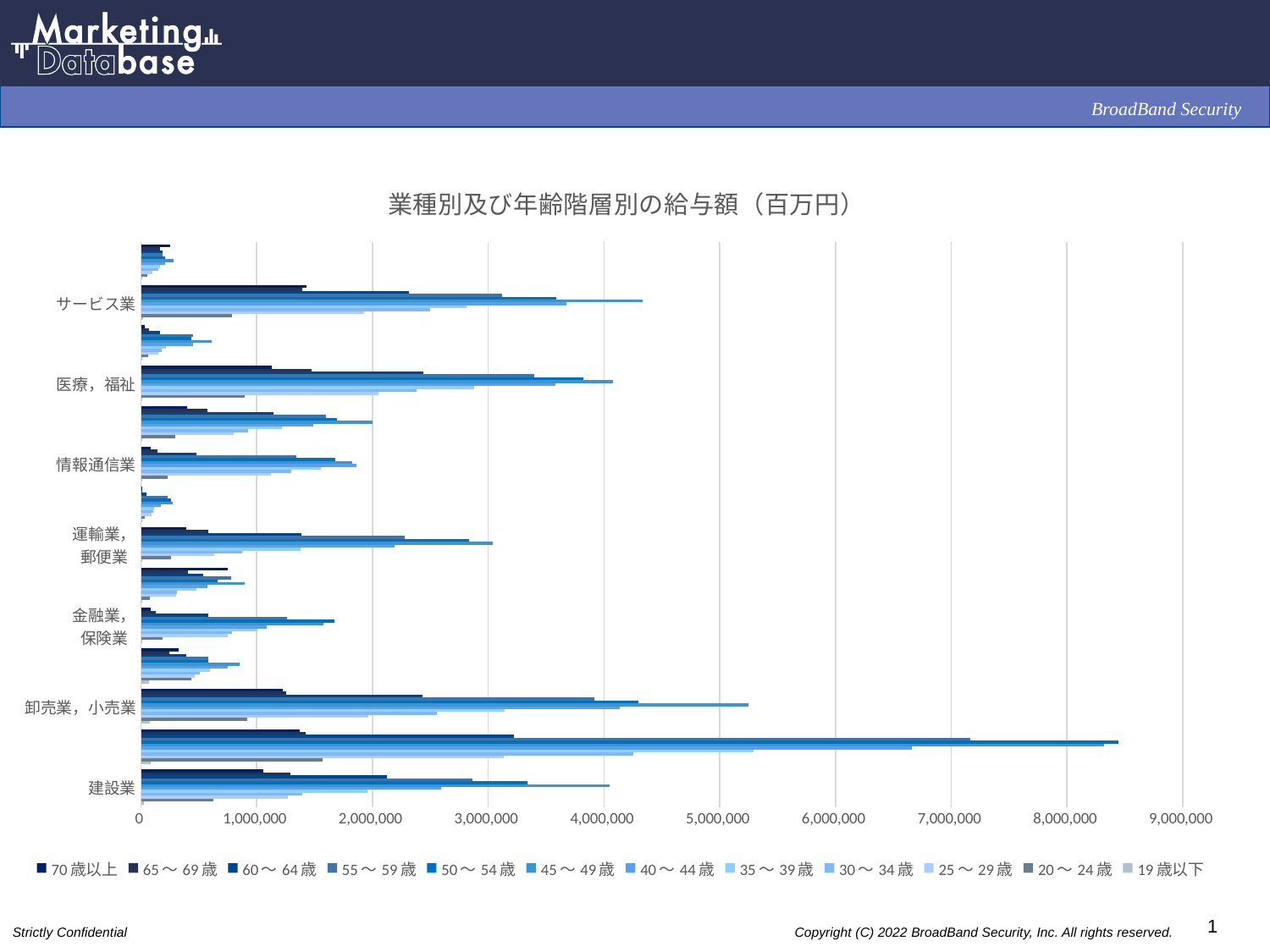

### Chart:  業種別及び年齢階層別の給与額（百万円）

| Category | 19歳以下 | 20～24歳 | 25～29歳 | 30～34歳 | 35～39歳 | 40～44歳 | 45～49歳 | 50～54歳 | 55～59歳 | 60～64歳 | 65～69歳 | 70歳以上 |
|---|---|---|---|---|---|---|---|---|---|---|---|---|
| 建設業 | 26891.0 | 623209.0 | 1267532.0 | 1393323.0 | 1959506.0 | 2589811.0 | 4046352.0 | 3336657.0 | 2861592.0 | 2126778.0 | 1292920.0 | 1055649.0 |
| 製造業 | 86510.0 | 1572549.0 | 3133492.0 | 4251644.0 | 5293450.0 | 6663363.0 | 8317415.0 | 8443794.0 | 7166117.0 | 3221916.0 | 1425553.0 | 1374173.0 |
| 卸売業，小売業 | 80088.0 | 915443.0 | 1967321.0 | 2557317.0 | 3144578.0 | 4135307.0 | 5247241.0 | 4297979.0 | 3918660.0 | 2429708.0 | 1252800.0 | 1227823.0 |
| 宿泊業，
飲食サービス業 | 66638.0 | 438170.0 | 465833.0 | 504683.0 | 595606.0 | 746556.0 | 855664.0 | 579998.0 | 584478.0 | 389015.0 | 245949.0 | 322383.0 |
| 金融業，
保険業 | 2496.0 | 189351.0 | 748892.0 | 784480.0 | 1005397.0 | 1085818.0 | 1579636.0 | 1668025.0 | 1264462.0 | 585145.0 | 127384.0 | 86528.0 |
| 不動産業，
物品賃貸業 | 2708.0 | 78394.0 | 300930.0 | 307212.0 | 478917.0 | 573135.0 | 893985.0 | 660499.0 | 777562.0 | 537338.0 | 404974.0 | 751459.0 |
| 運輸業，
郵便業 | 11506.0 | 261402.0 | 630531.0 | 876543.0 | 1375824.0 | 2191388.0 | 3036975.0 | 2836310.0 | 2279941.0 | 1383458.0 | 582075.0 | 392484.0 |
| 電気･ガス･
熱供給・水道業 | 760.0 | 30343.0 | 89468.0 | 106569.0 | 110454.0 | 168660.0 | 274224.0 | 259333.0 | 230809.0 | 46811.0 | 6238.0 | 2041.0 |
| 情報通信業 | 1138.0 | 226904.0 | 1121662.0 | 1297738.0 | 1554617.0 | 1858767.0 | 1827316.0 | 1678207.0 | 1343124.0 | 475907.0 | 145653.0 | 84264.0 |
| 学術研究，専門・技術サービス業、
教育，学習支援業 | 4292.0 | 297022.0 | 800934.0 | 922578.0 | 1220535.0 | 1484688.0 | 2001732.0 | 1690843.0 | 1600076.0 | 1143624.0 | 572613.0 | 398107.0 |
| 医療，福祉 | 13440.0 | 893860.0 | 2053647.0 | 2381115.0 | 2877625.0 | 3578649.0 | 4078314.0 | 3818268.0 | 3396353.0 | 2441062.0 | 1475479.0 | 1130433.0 |
| 複合サービス事業 | 772.0 | 63416.0 | 150288.0 | 175591.0 | 219421.0 | 450369.0 | 610313.0 | 435863.0 | 451165.0 | 160818.0 | 65897.0 | 36200.0 |
| サービス業 | 18832.0 | 786126.0 | 1928671.0 | 2500365.0 | 2812693.0 | 3678881.0 | 4333239.0 | 3587800.0 | 3121848.0 | 2316156.0 | 1393950.0 | 1433632.0 |
| 農林水産・鉱業 | 3914.0 | 56213.0 | 99882.0 | 148792.0 | 165572.0 | 206690.0 | 281511.0 | 209292.0 | 186063.0 | 184683.0 | 164979.0 | 249404.0 |